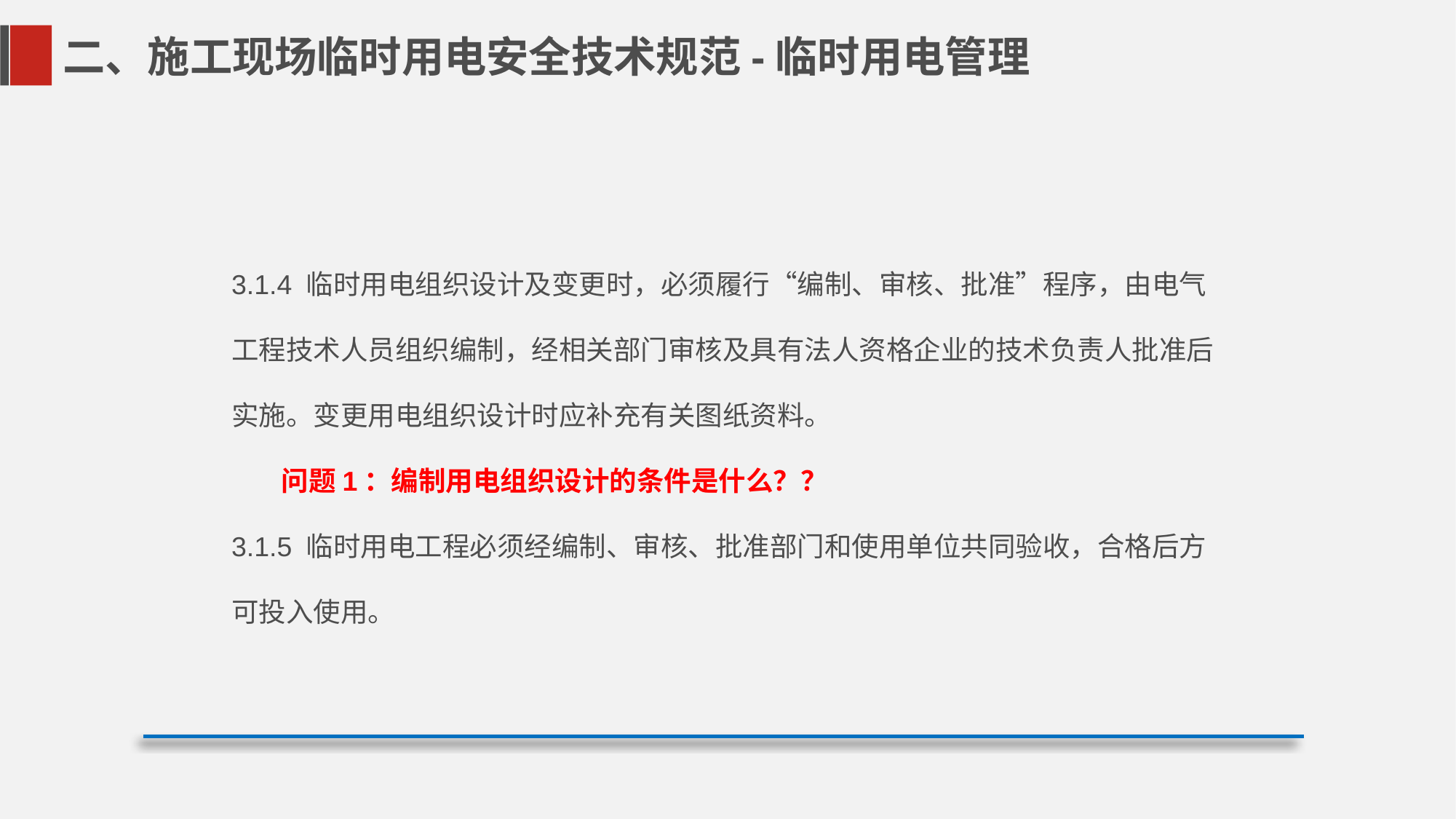

二、施工现场临时用电安全技术规范-临时用电管理

3.1.4 临时用电组织设计及变更时，必须履行“编制、审核、批准”程序，由电气工程技术人员组织编制，经相关部门审核及具有法人资格企业的技术负责人批准后实施。变更用电组织设计时应补充有关图纸资料。
       问题1：编制用电组织设计的条件是什么？？
3.1.5 临时用电工程必须经编制、审核、批准部门和使用单位共同验收，合格后方可投入使用。